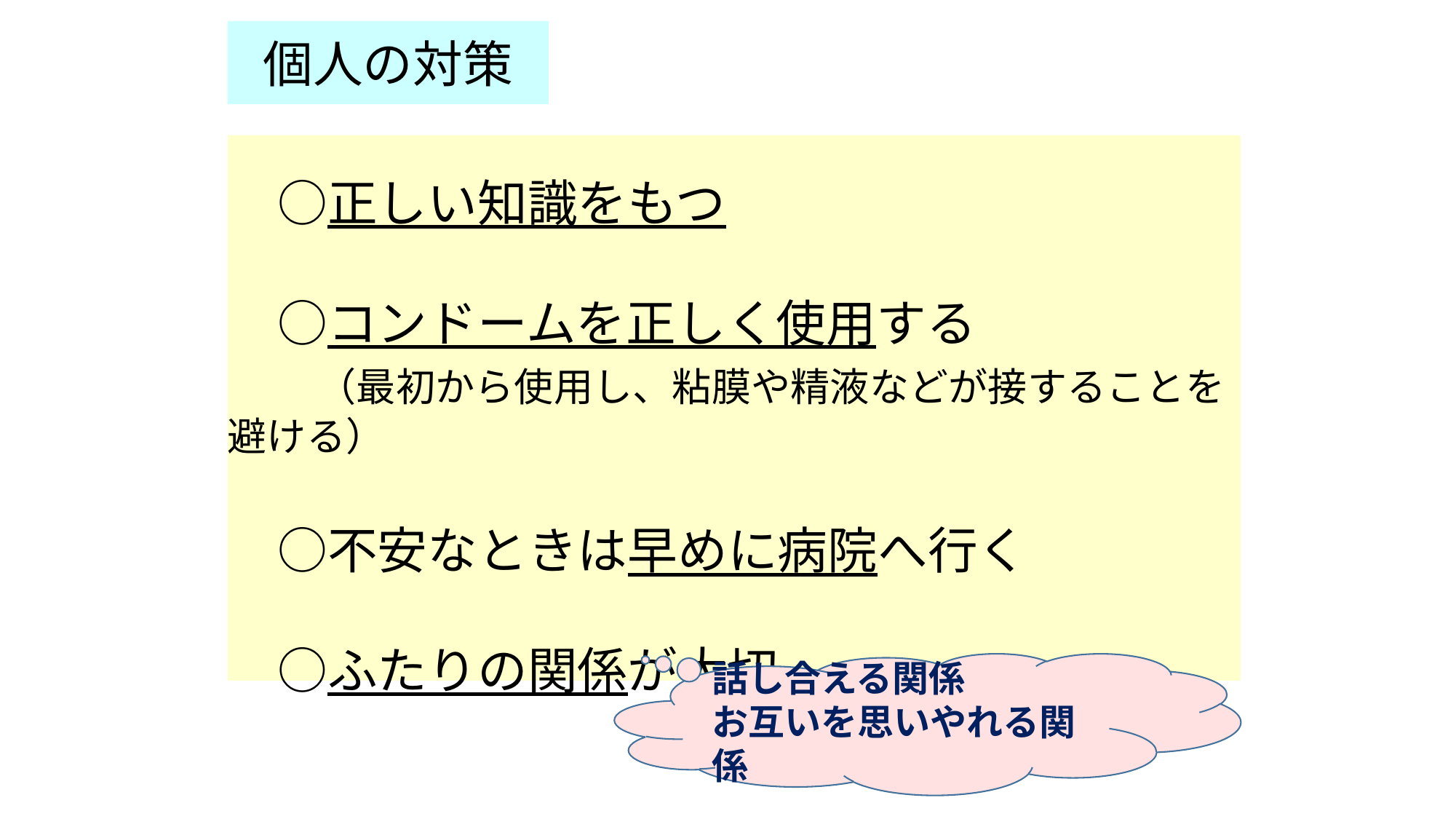

# 個人の対策
　○正しい知識をもつ
　○コンドームを正しく使用する
　　（最初から使用し、粘膜や精液などが接することを避ける）
　○不安なときは早めに病院へ行く
　○ふたりの関係が大切
話し合える関係
お互いを思いやれる関係